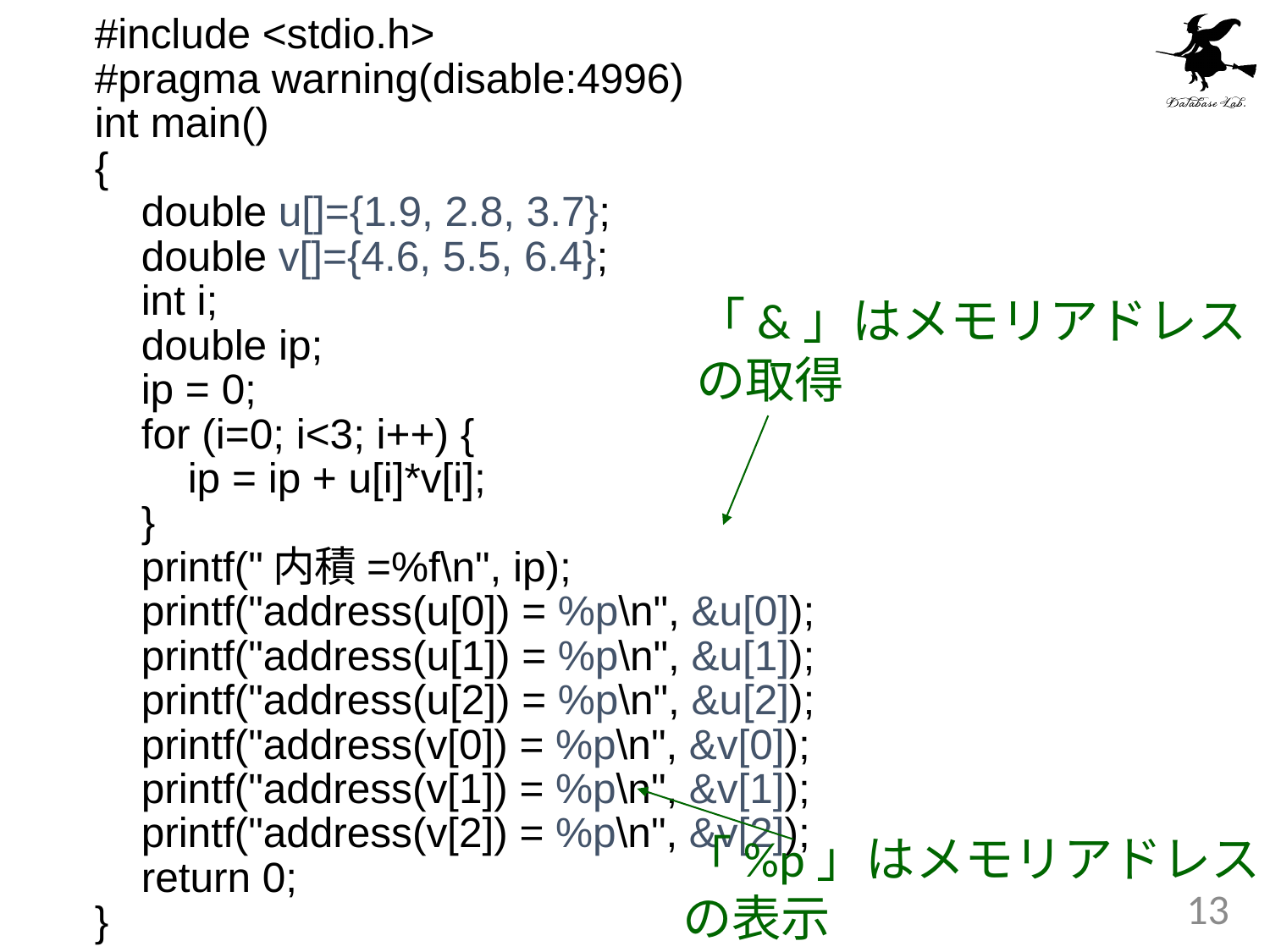

#include <stdio.h>
#pragma warning(disable:4996)
int main()
{
    double u[]={1.9, 2.8, 3.7};
    double v[]={4.6, 5.5, 6.4};
    int i;
    double ip;
    ip = 0;
    for (i=0; i<3; i++) {
        ip = ip + u[i]*v[i];
    }
    printf("内積=%f\n", ip);
    printf("address(u[0]) = %p\n", &u[0]);
    printf("address(u[1]) = %p\n", &u[1]);
    printf("address(u[2]) = %p\n", &u[2]);
    printf("address(v[0]) = %p\n", &v[0]);
    printf("address(v[1]) = %p\n", &v[1]);
    printf("address(v[2]) = %p\n", &v[2]);
    return 0;
}
「&」はメモリアドレス
の取得

「%p」はメモリアドレス
の表示
13